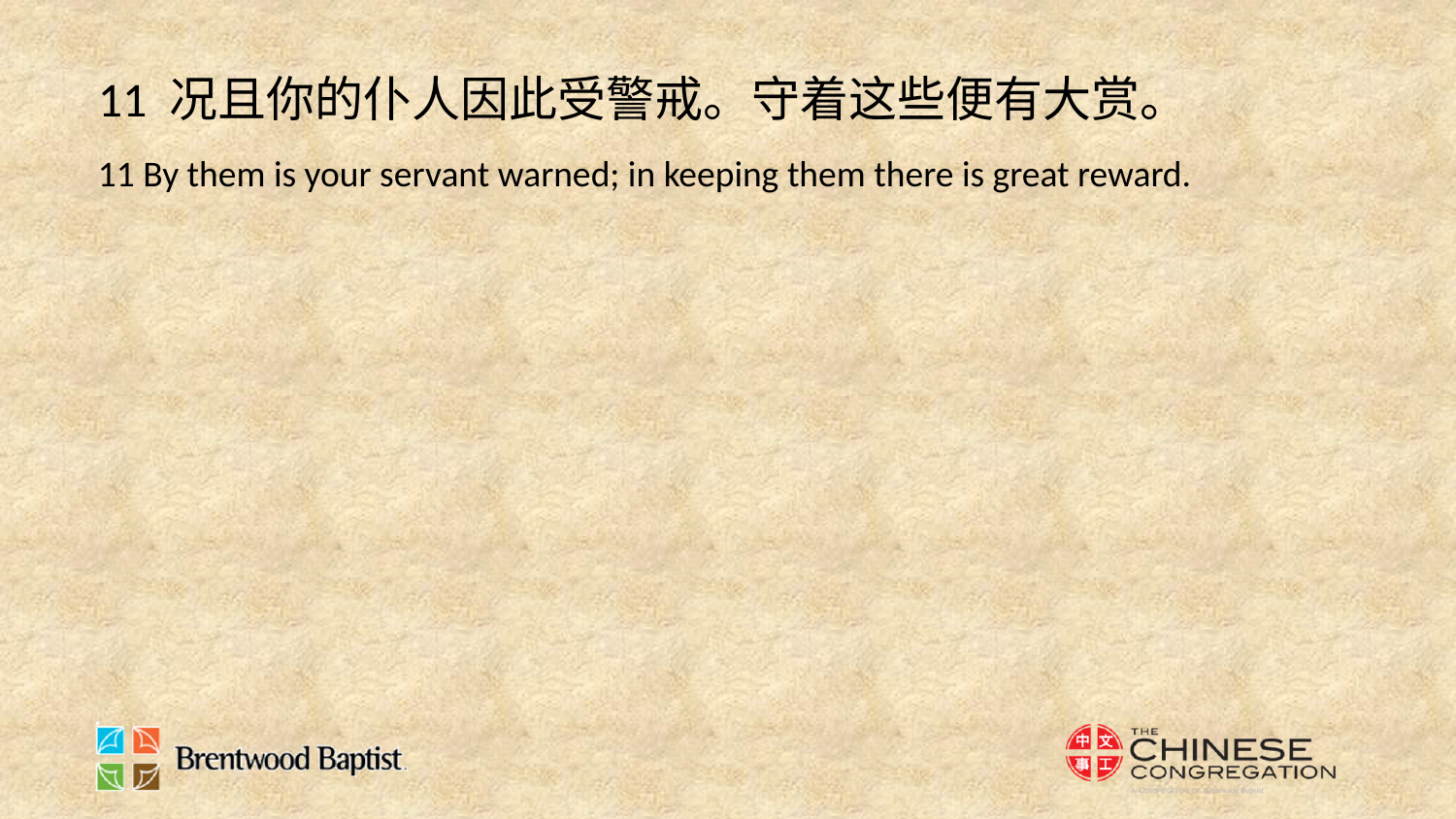

11 况且你的仆人因此受警戒。守着这些便有大赏。

11 By them is your servant warned; in keeping them there is great reward.